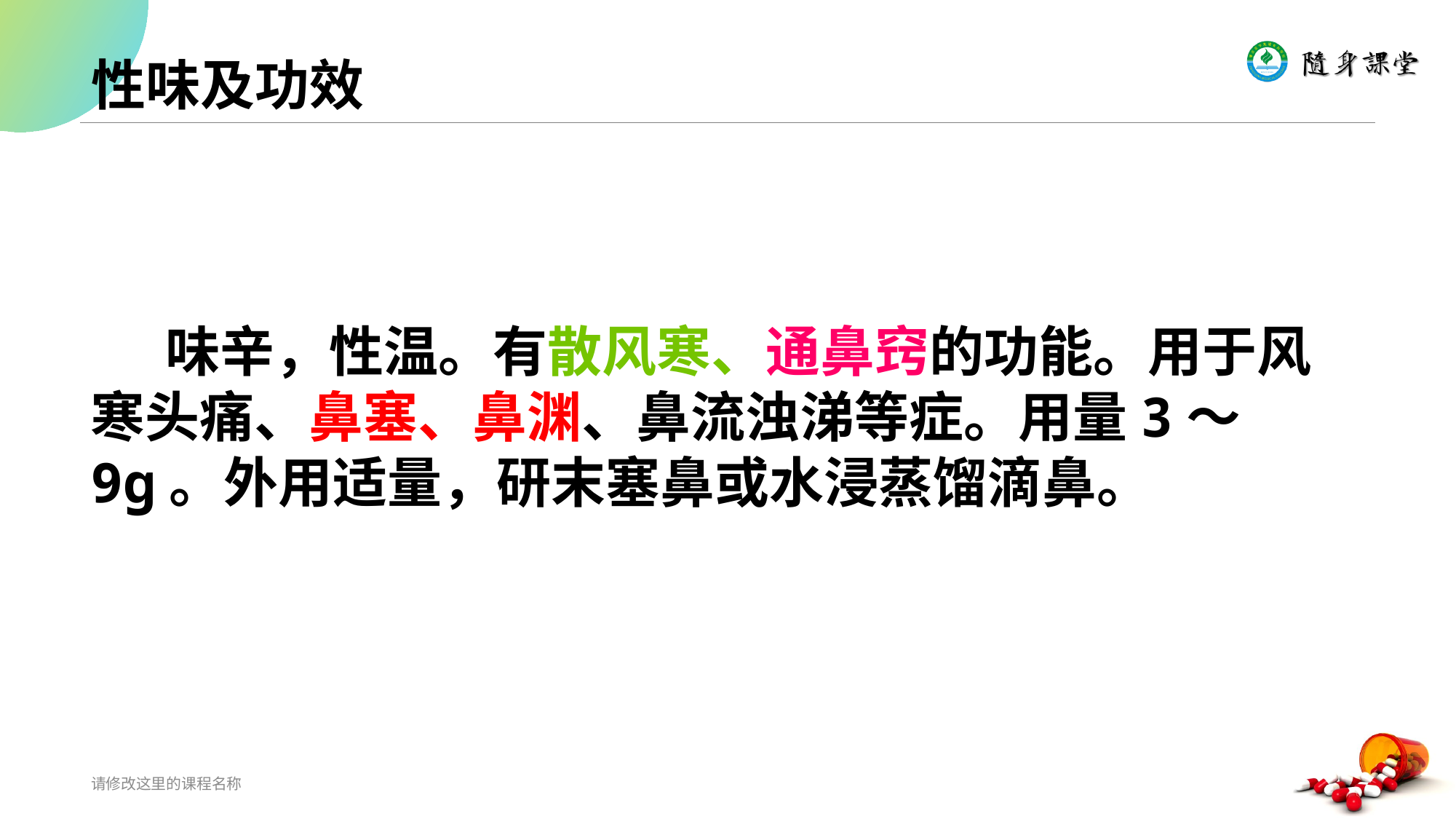

# 性味及功效

     味辛，性温。有散风寒、通鼻窍的功能。用于风寒头痛、鼻塞、鼻渊、鼻流浊涕等症。用量3～9g。外用适量，研末塞鼻或水浸蒸馏滴鼻。
请修改这里的课程名称
14